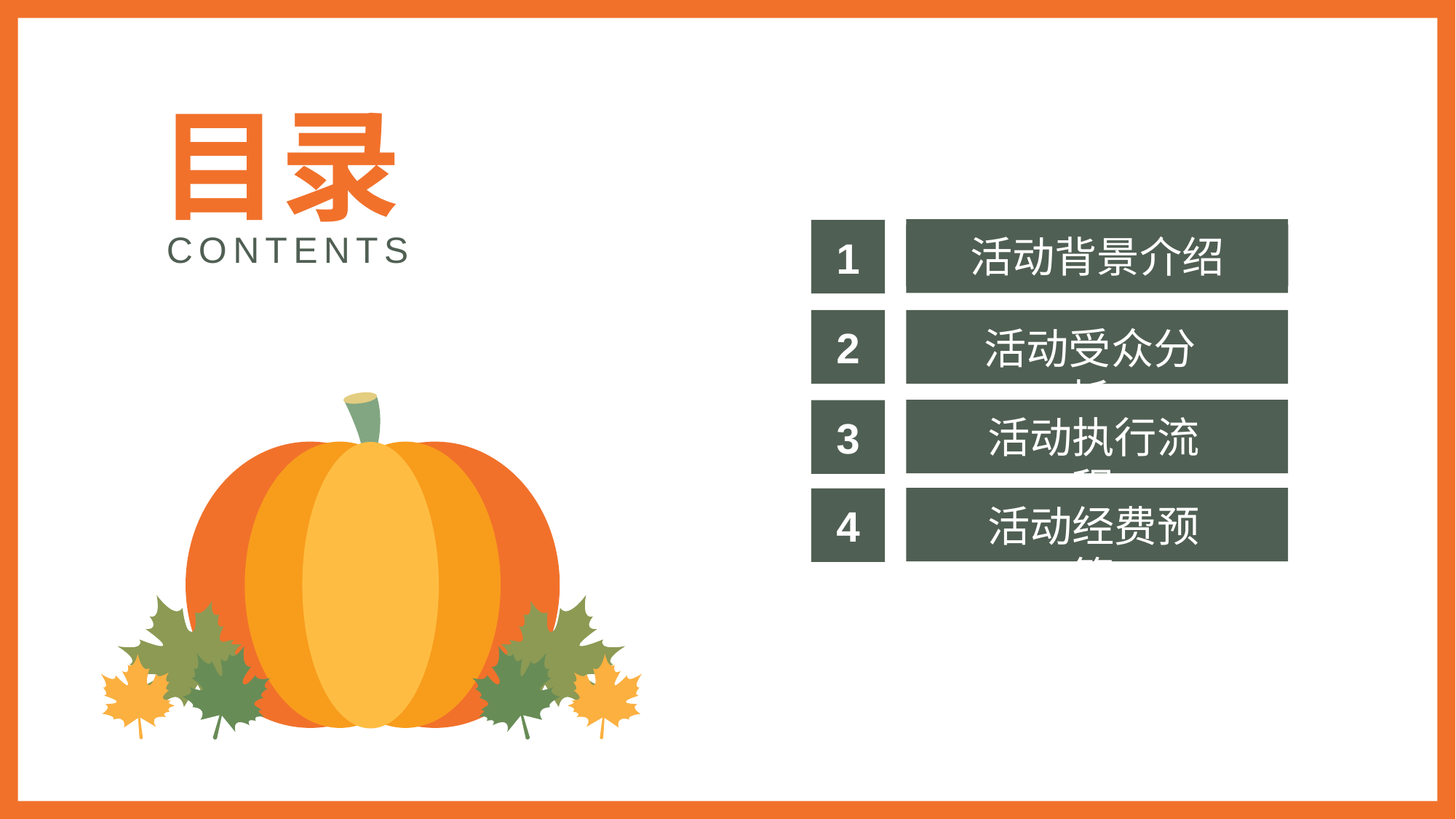

目录

1
CONTENTS
活动背景介绍
2

活动受众分析

3
活动执行流程

4
活动经费预算